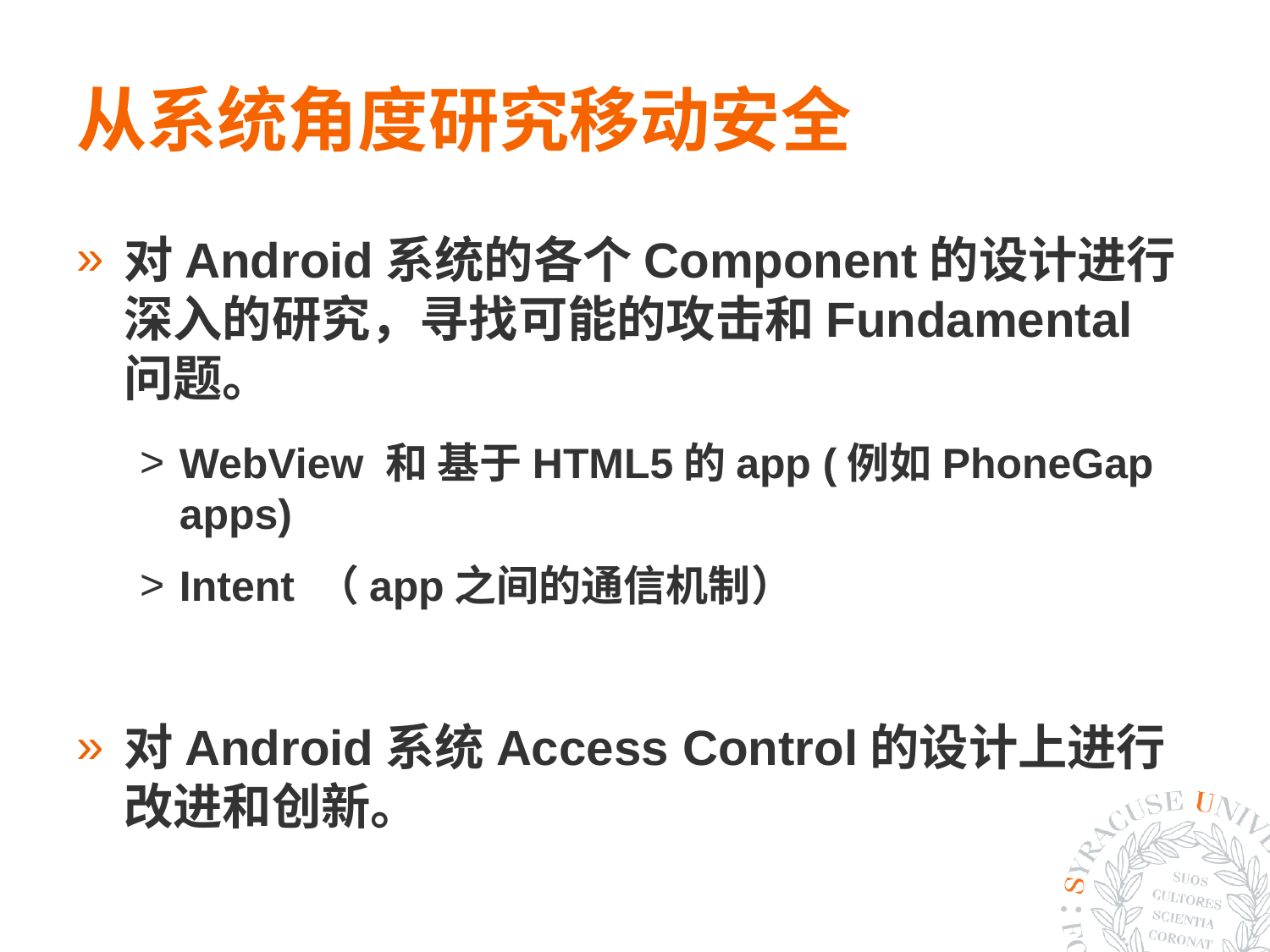

# 从系统角度研究移动安全
对Android系统的各个Component的设计进行深入的研究，寻找可能的攻击和Fundamental问题。
WebView 和 基于HTML5的app (例如PhoneGap apps)
Intent （app之间的通信机制）

对Android系统Access Control的设计上进行改进和创新。